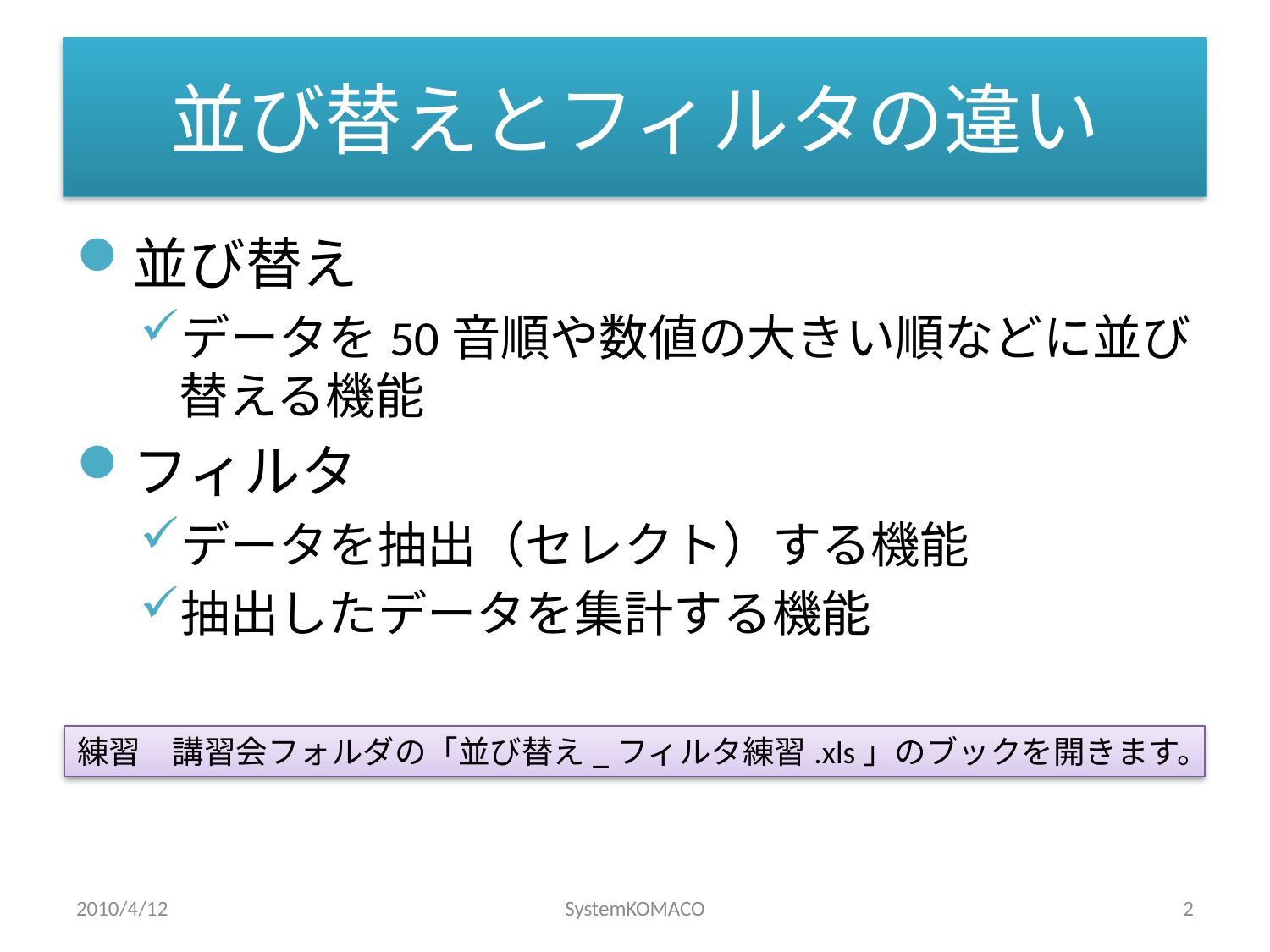

# 並び替えとフィルタの違い
並び替え
データを50音順や数値の大きい順などに並び替える機能
フィルタ
データを抽出（セレクト）する機能
抽出したデータを集計する機能
練習　講習会フォルダの「並び替え_フィルタ練習.xls」のブックを開きます。
2010/4/12
SystemKOMACO
2